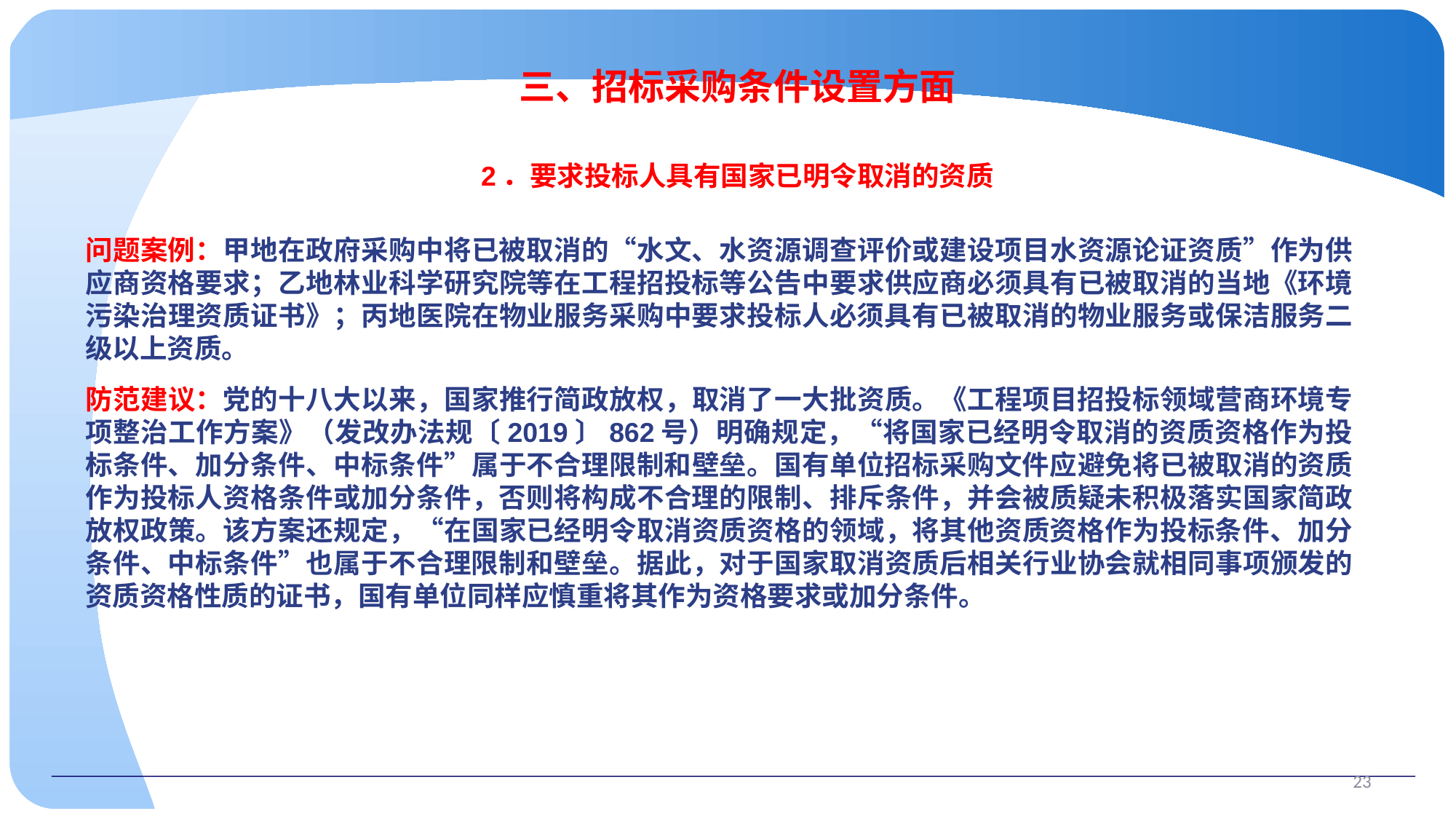

三、招标采购条件设置方面

2．要求投标人具有国家已明令取消的资质
问题案例：甲地在政府采购中将已被取消的“水文、水资源调查评价或建设项目水资源论证资质”作为供应商资格要求；乙地林业科学研究院等在工程招投标等公告中要求供应商必须具有已被取消的当地《环境污染治理资质证书》；丙地医院在物业服务采购中要求投标人必须具有已被取消的物业服务或保洁服务二级以上资质。
防范建议：党的十八大以来，国家推行简政放权，取消了一大批资质。《工程项目招投标领域营商环境专项整治工作方案》（发改办法规〔2019〕862号）明确规定，“将国家已经明令取消的资质资格作为投标条件、加分条件、中标条件”属于不合理限制和壁垒。国有单位招标采购文件应避免将已被取消的资质作为投标人资格条件或加分条件，否则将构成不合理的限制、排斥条件，并会被质疑未积极落实国家简政放权政策。该方案还规定，“在国家已经明令取消资质资格的领域，将其他资质资格作为投标条件、加分条件、中标条件”也属于不合理限制和壁垒。据此，对于国家取消资质后相关行业协会就相同事项颁发的资质资格性质的证书，国有单位同样应慎重将其作为资格要求或加分条件。

23